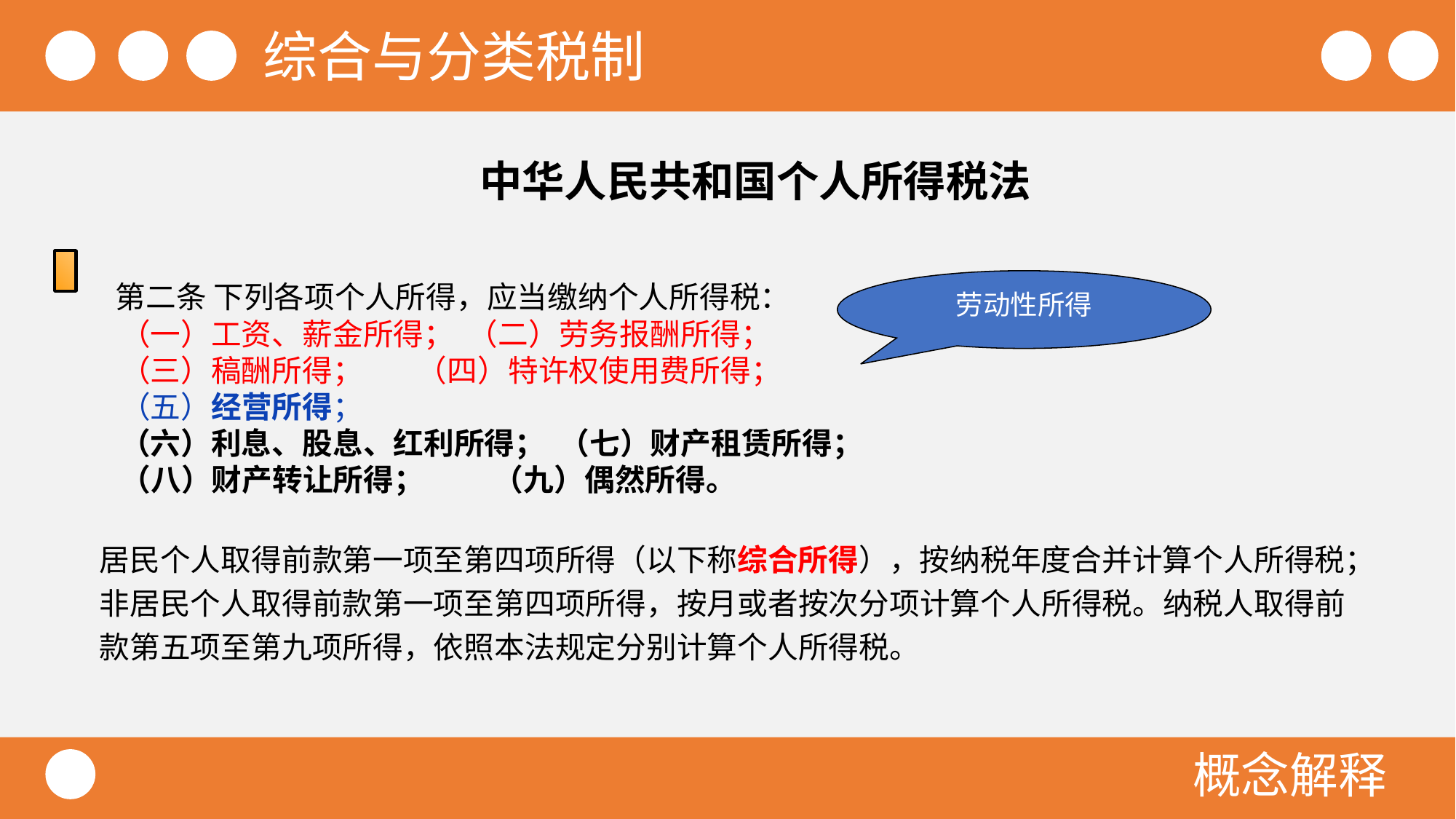

综合与分类税制

中华人民共和国个人所得税法
 第二条 下列各项个人所得，应当缴纳个人所得税：
  （一）工资、薪金所得；  （二）劳务报酬所得；
  （三）稿酬所得；        （四）特许权使用费所得；
  （五）经营所得；
  （六）利息、股息、红利所得；  （七）财产租赁所得；
  （八）财产转让所得；          （九）偶然所得。

居民个人取得前款第一项至第四项所得（以下称综合所得），按纳税年度合并计算个人所得税；非居民个人取得前款第一项至第四项所得，按月或者按次分项计算个人所得税。纳税人取得前款第五项至第九项所得，依照本法规定分别计算个人所得税。

劳动性所得

概念解释